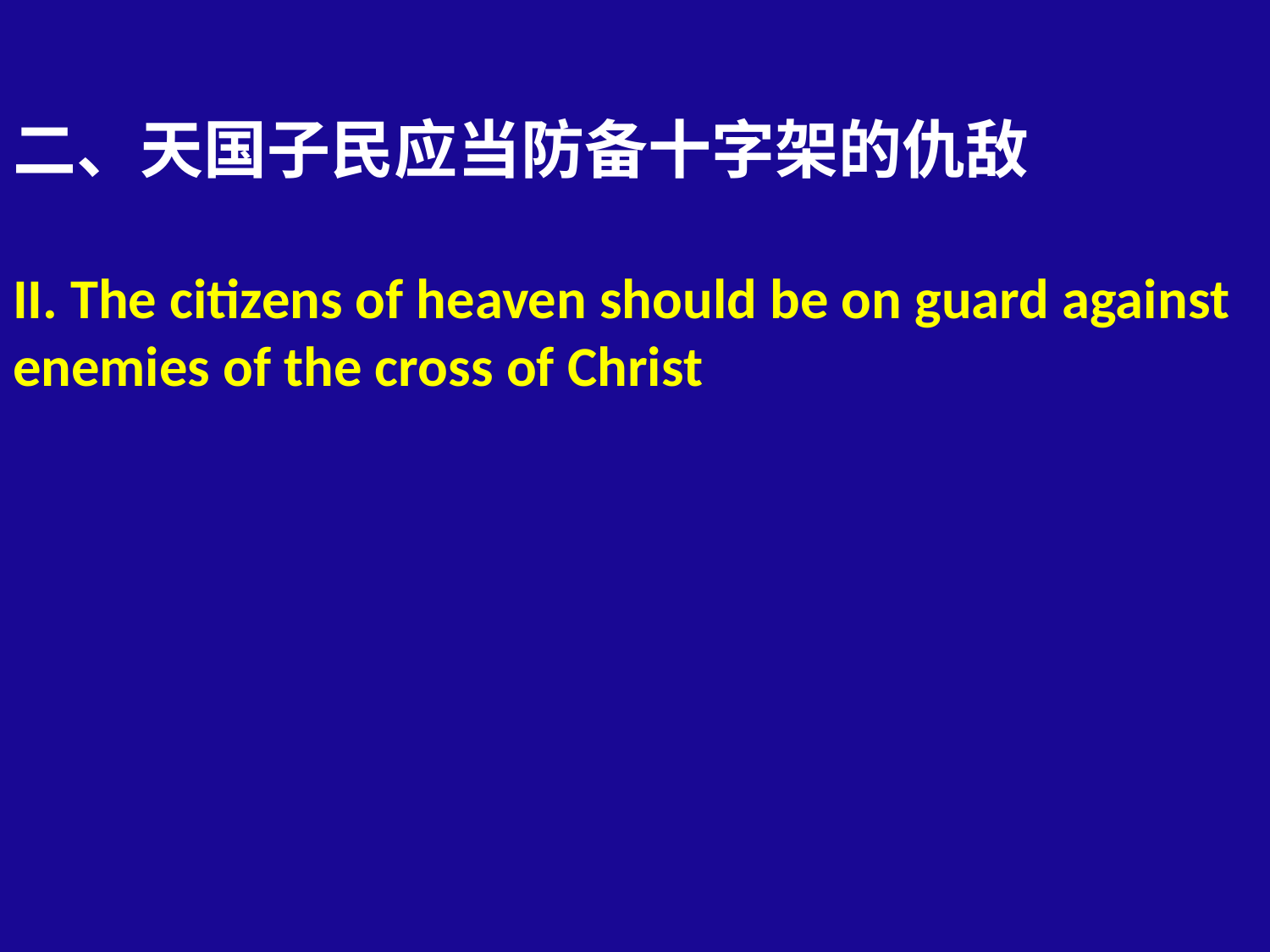

# 二、天国子民应当防备十字架的仇敌 II. The citizens of heaven should be on guard against enemies of the cross of Christ